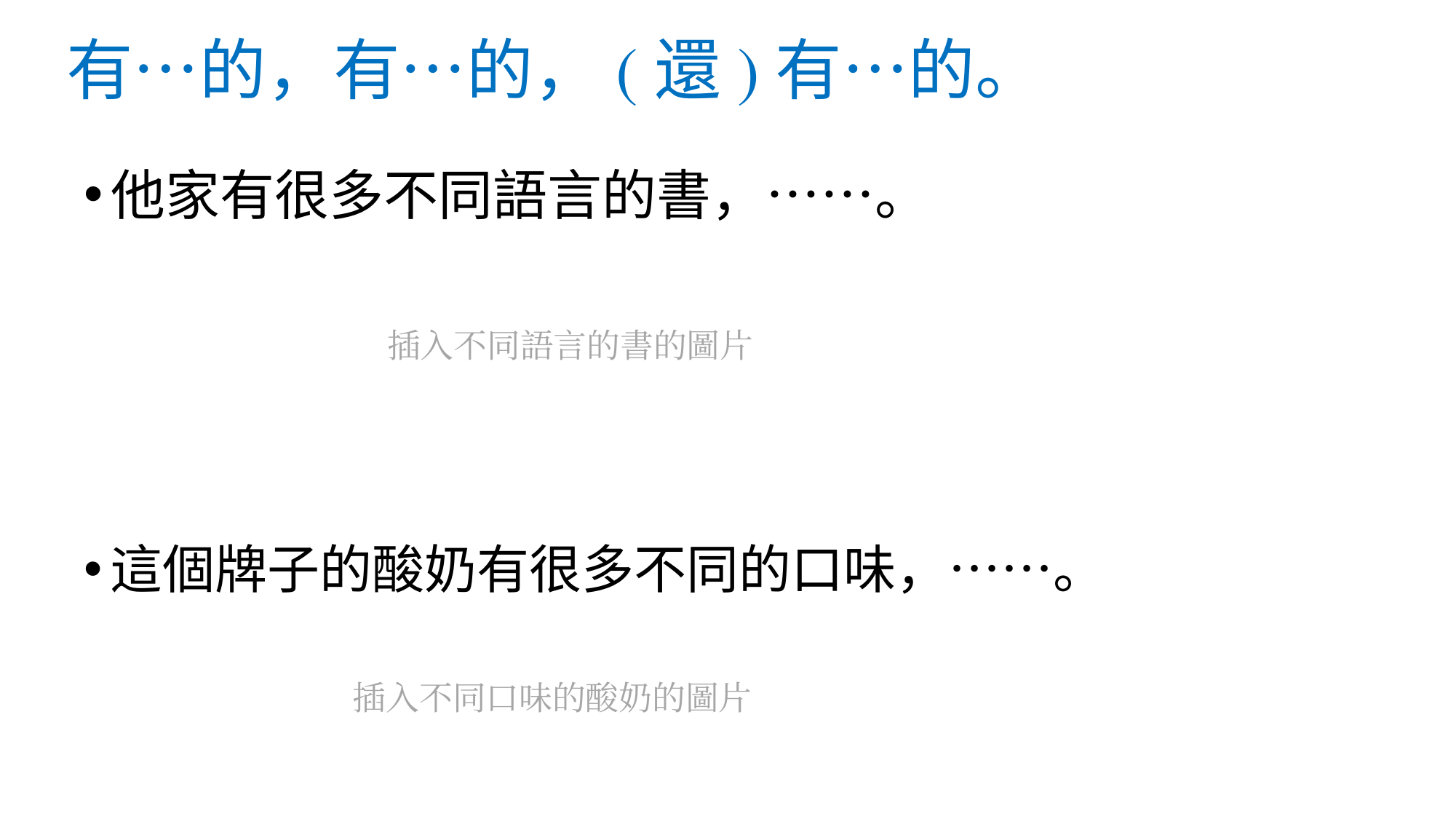

# 有…的，有…的，(還)有…的。
他家有很多不同語言的書，……。
插入不同語言的書的圖片
這個牌子的酸奶有很多不同的口味，……。
插入不同口味的酸奶的圖片